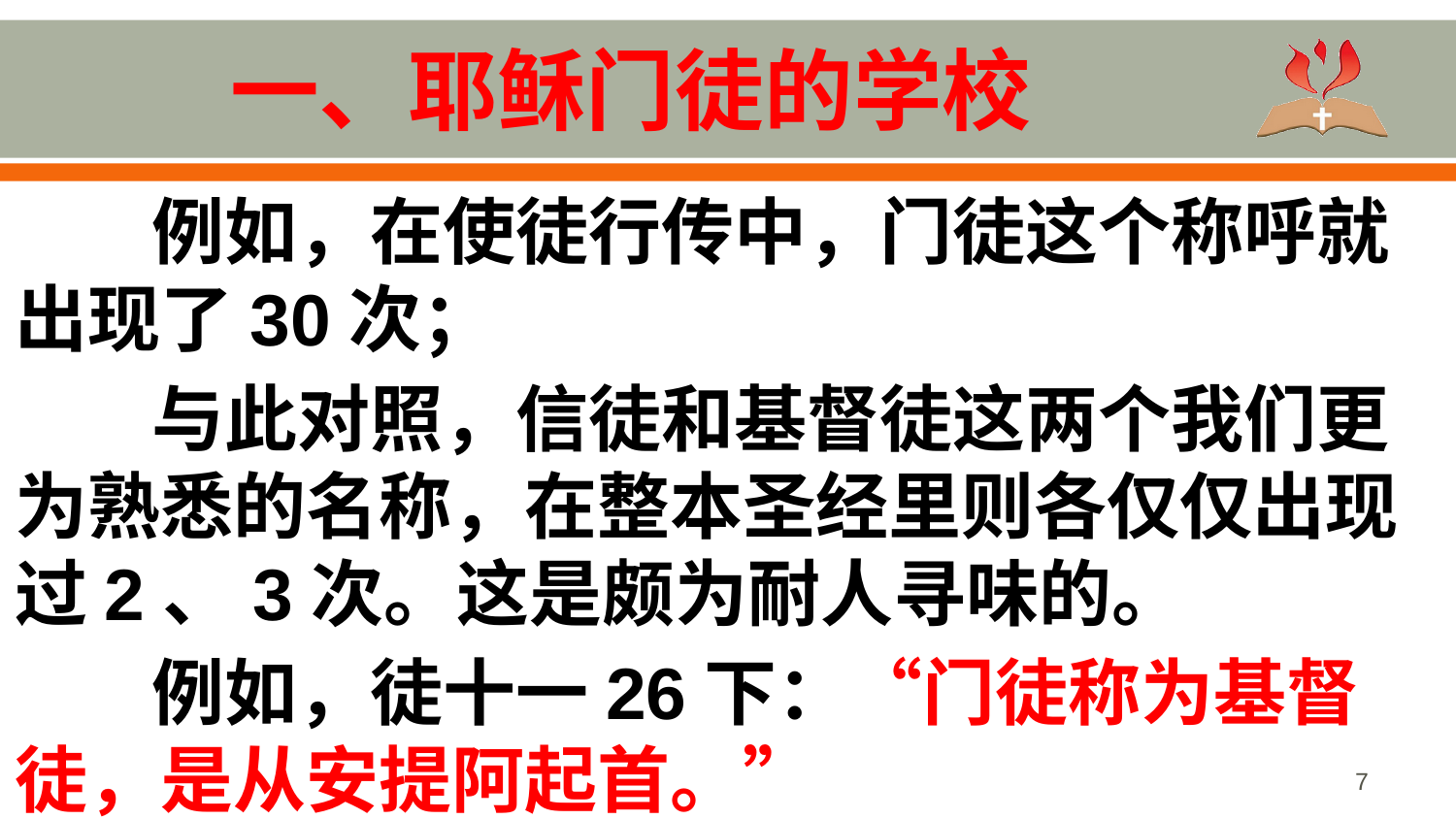

# 一、耶稣门徒的学校
例如，在使徒行传中，门徒这个称呼就出现了30次；
与此对照，信徒和基督徒这两个我们更为熟悉的名称，在整本圣经里则各仅仅出现过2、3次。这是颇为耐人寻味的。
例如，徒十一26下：“门徒称为基督徒，是从安提阿起首。”

7